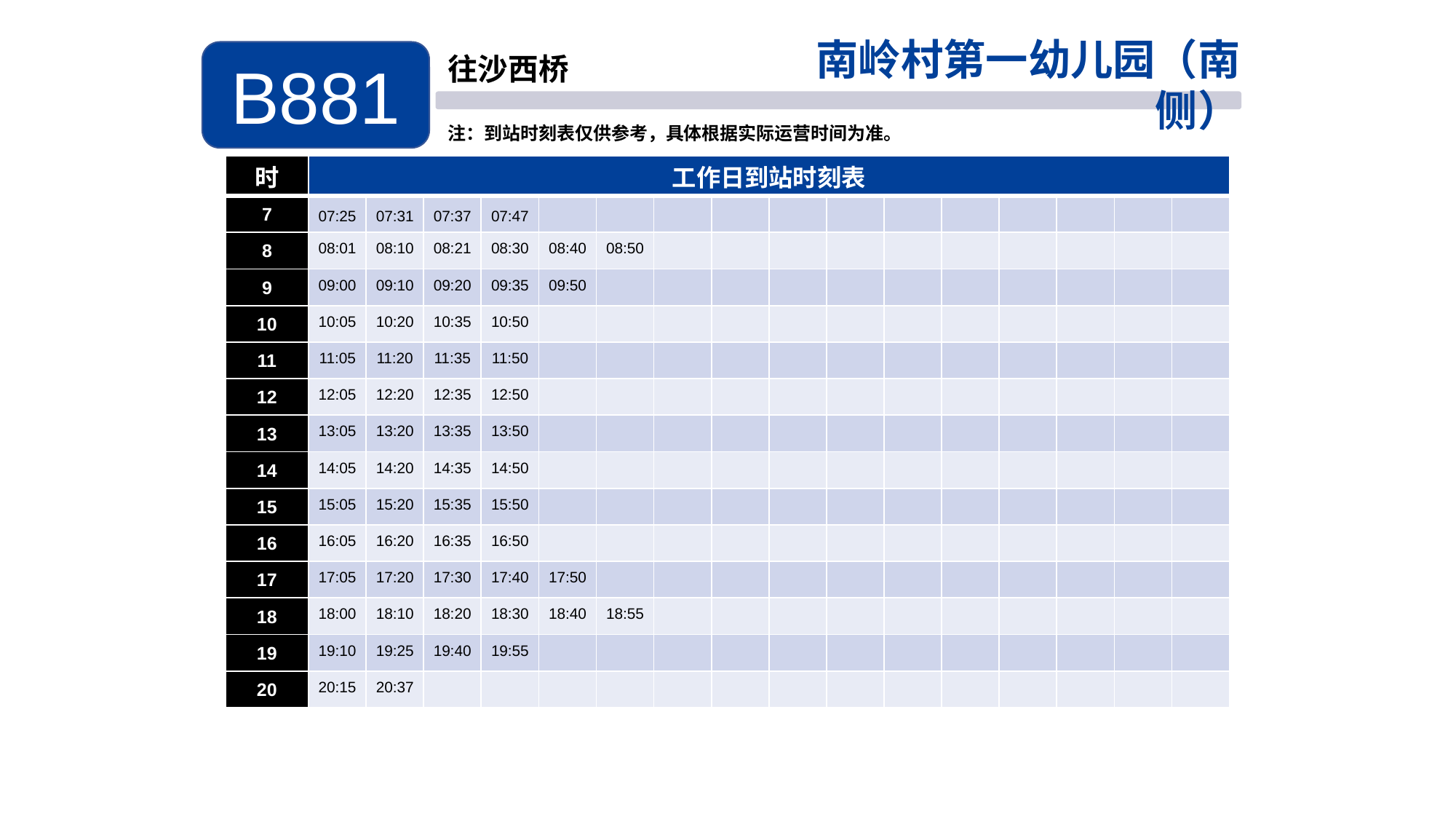

南岭村第一幼儿园（南侧）
B881
往沙西桥

注：到站时刻表仅供参考，具体根据实际运营时间为准。
| 时 | 工作日到站时刻表 |  |  |  |  |  |  |  |  |  |  |  |  |  |  |  |
| --- | --- | --- | --- | --- | --- | --- | --- | --- | --- | --- | --- | --- | --- | --- | --- | --- |
| 7 | 07:25 | 07:31 | 07:37 | 07:47 |  |  |  |  |  |  |  |  |  |  |  |  |
| 8 | 08:01 | 08:10 | 08:21 | 08:30 | 08:40 | 08:50 |  |  |  |  |  |  |  |  |  |  |
| 9 | 09:00 | 09:10 | 09:20 | 09:35 | 09:50 |  |  |  |  |  |  |  |  |  |  |  |
| 10 | 10:05 | 10:20 | 10:35 | 10:50 |  |  |  |  |  |  |  |  |  |  |  |  |
| 11 | 11:05 | 11:20 | 11:35 | 11:50 |  |  |  |  |  |  |  |  |  |  |  |  |
| 12 | 12:05 | 12:20 | 12:35 | 12:50 |  |  |  |  |  |  |  |  |  |  |  |  |
| 13 | 13:05 | 13:20 | 13:35 | 13:50 |  |  |  |  |  |  |  |  |  |  |  |  |
| 14 | 14:05 | 14:20 | 14:35 | 14:50 |  |  |  |  |  |  |  |  |  |  |  |  |
| 15 | 15:05 | 15:20 | 15:35 | 15:50 |  |  |  |  |  |  |  |  |  |  |  |  |
| 16 | 16:05 | 16:20 | 16:35 | 16:50 |  |  |  |  |  |  |  |  |  |  |  |  |
| 17 | 17:05 | 17:20 | 17:30 | 17:40 | 17:50 |  |  |  |  |  |  |  |  |  |  |  |
| 18 | 18:00 | 18:10 | 18:20 | 18:30 | 18:40 | 18:55 |  |  |  |  |  |  |  |  |  |  |
| 19 | 19:10 | 19:25 | 19:40 | 19:55 |  |  |  |  |  |  |  |  |  |  |  |  |
| 20 | 20:15 | 20:37 |  |  |  |  |  |  |  |  |  |  |  |  |  |  |